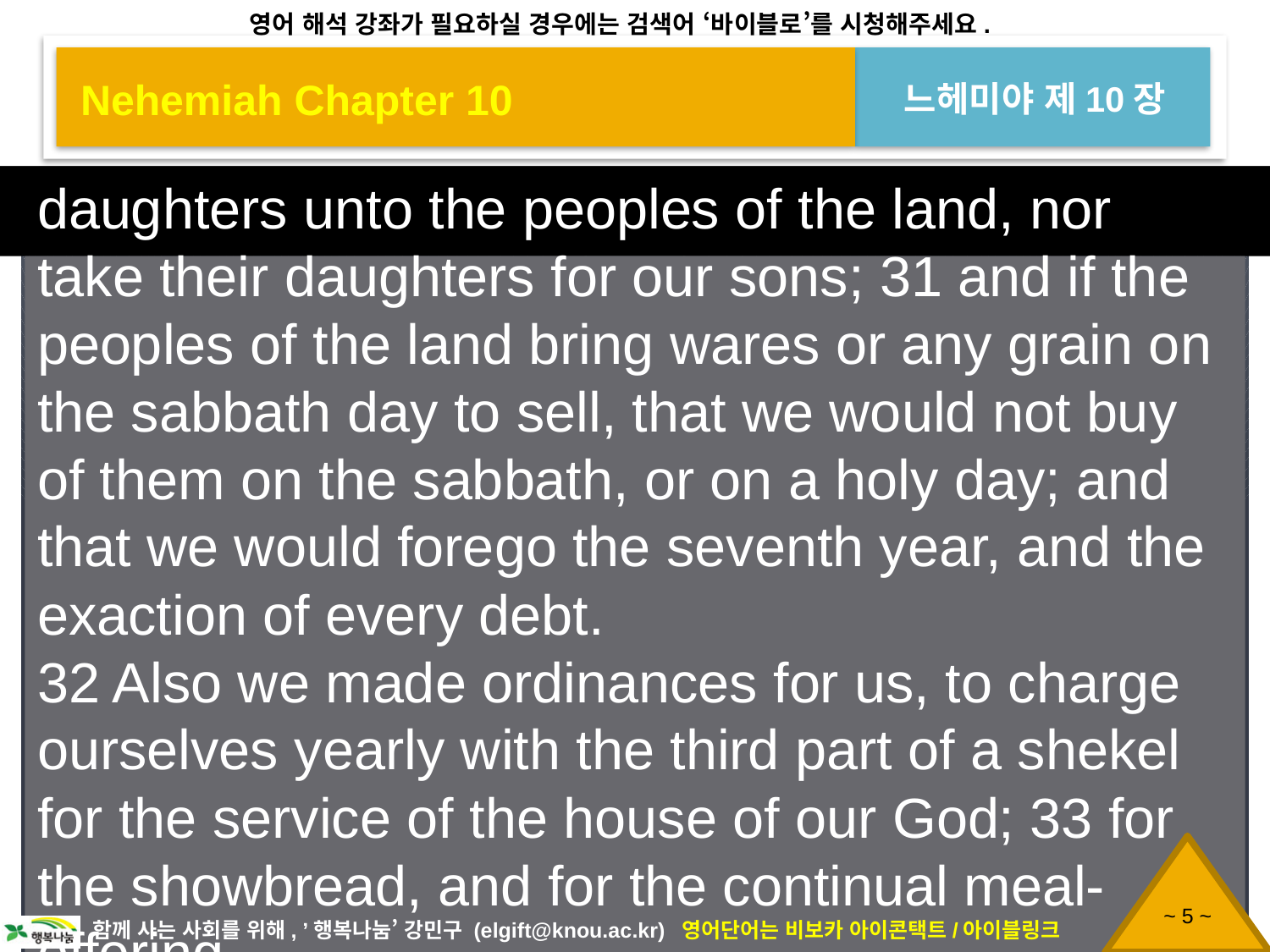

Nehemiah Chapter 10
느헤미야 제10장
daughters unto the peoples of the land, nor take their daughters for our sons; 31 and if the peoples of the land bring wares or any grain on the sabbath day to sell, that we would not buy of them on the sabbath, or on a holy day; and that we would forego the seventh year, and the exaction of every debt.
32 Also we made ordinances for us, to charge ourselves yearly with the third part of a shekel for the service of the house of our God; 33 for the showbread, and for the continual meal-offering,